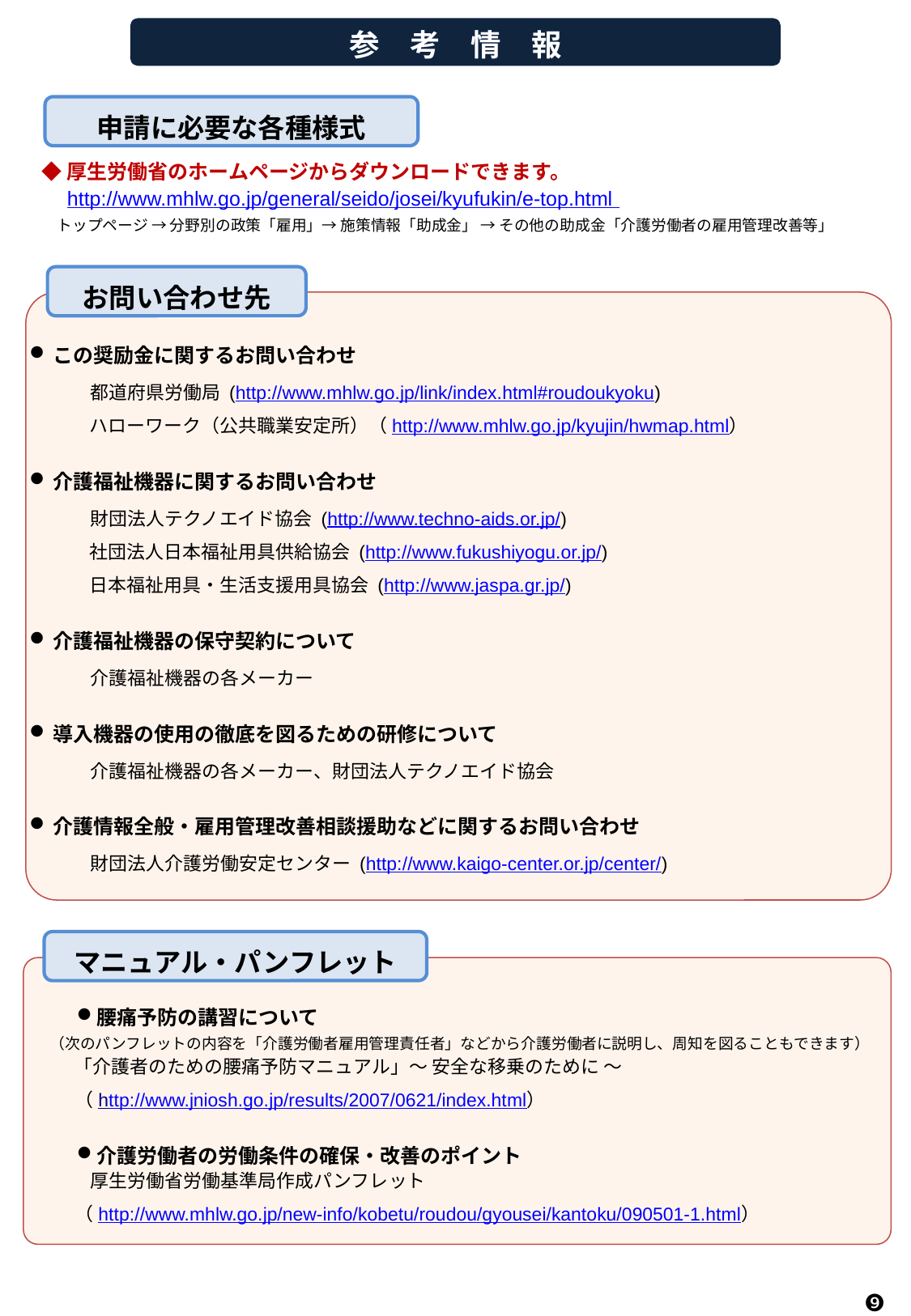

参　考　情　報
申請に必要な各種様式
◆厚生労働省のホームページからダウンロードできます。
　http://www.mhlw.go.jp/general/seido/josei/kyufukin/e-top.html
　トップページ → 分野別の政策「雇用」→ 施策情報「助成金」 → その他の助成金「介護労働者の雇用管理改善等」
お問い合わせ先
この奨励金に関するお問い合わせ
　　　都道府県労働局 (http://www.mhlw.go.jp/link/index.html#roudoukyoku)
　　　 ハローワーク（公共職業安定所）（http://www.mhlw.go.jp/kyujin/hwmap.html）

介護福祉機器に関するお問い合わせ
　　　財団法人テクノエイド協会 (http://www.techno-aids.or.jp/)
　　　 社団法人日本福祉用具供給協会 (http://www.fukushiyogu.or.jp/)
　　　 日本福祉用具・生活支援用具協会 (http://www.jaspa.gr.jp/)

介護福祉機器の保守契約について
　　　介護福祉機器の各メーカー

導入機器の使用の徹底を図るための研修について
　　　介護福祉機器の各メーカー、財団法人テクノエイド協会

介護情報全般・雇用管理改善相談援助などに関するお問い合わせ
　　　財団法人介護労働安定センター (http://www.kaigo-center.or.jp/center/)

腰痛予防の講習について
　（次のパンフレットの内容を「介護労働者雇用管理責任者」などから介護労働者に説明し、周知を図ることもできます）
　　 「介護者のための腰痛予防マニュアル」～ 安全な移乗のために ～
　　  （http://www.jniosh.go.jp/results/2007/0621/index.html）

介護労働者の労働条件の確保・改善のポイント
　　　厚生労働省労働基準局作成パンフレット
　　  （http://www.mhlw.go.jp/new-info/kobetu/roudou/gyousei/kantoku/090501-1.html）

マニュアル・パンフレット

❾